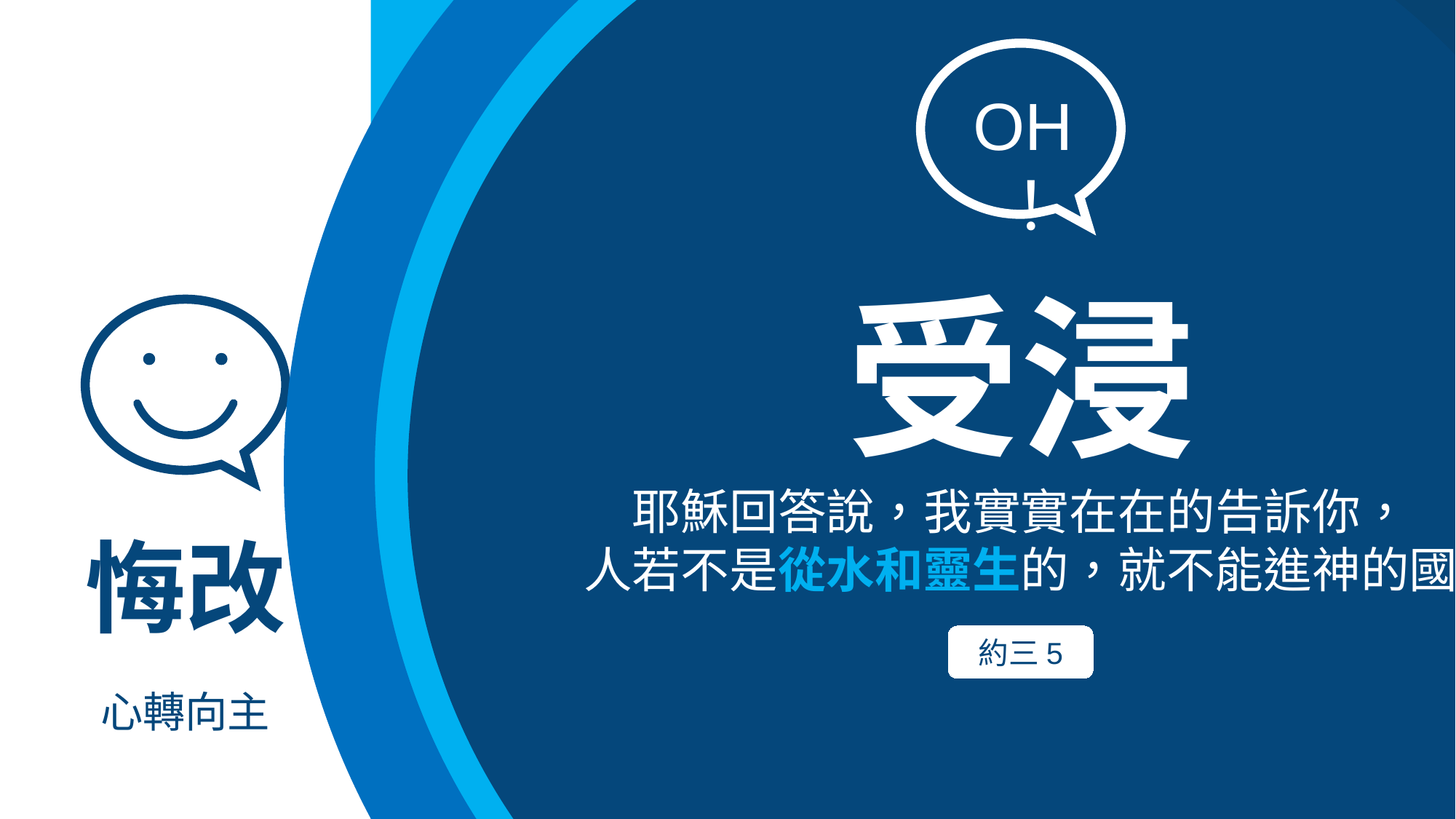

OH！
受浸

悔改

GET
相信

YES
接受
耶穌回答說，我實實在在的告訴你，
人若不是從水和靈生的，就不能進神的國。
約三5
心轉向主
口裡承認
身體遷移
靈裡接受